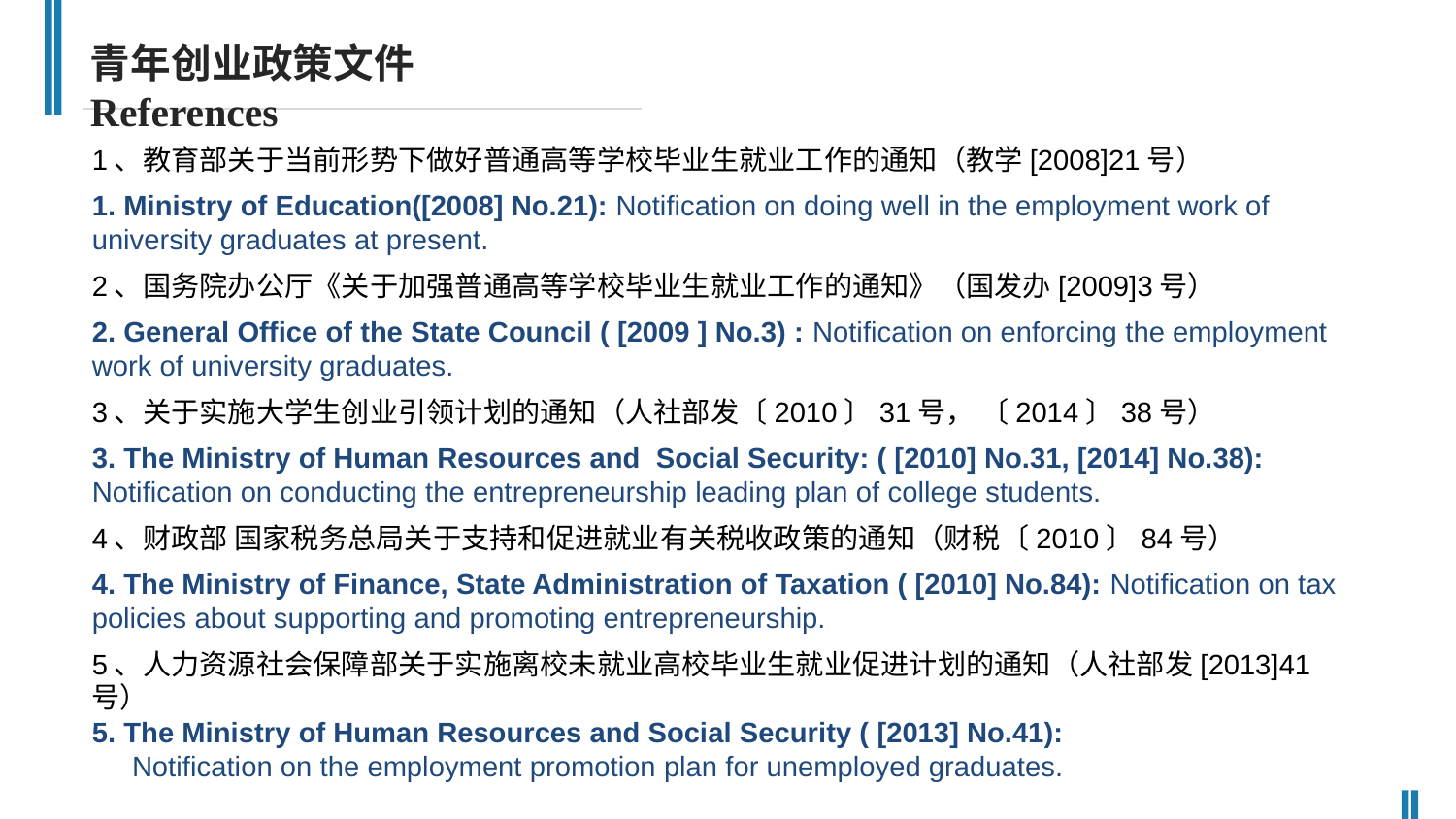

青年创业政策文件
References
1、教育部关于当前形势下做好普通高等学校毕业生就业工作的通知（教学[2008]21号）
1. Ministry of Education([2008] No.21): Notification on doing well in the employment work of university graduates at present.
2、国务院办公厅《关于加强普通高等学校毕业生就业工作的通知》（国发办[2009]3号）
2. General Office of the State Council ( [2009 ] No.3) : Notification on enforcing the employment work of university graduates.
3、关于实施大学生创业引领计划的通知（人社部发〔2010〕31号， 〔2014〕38号）
3. The Ministry of Human Resources and  Social Security: ( [2010] No.31, [2014] No.38): Notification on conducting the entrepreneurship leading plan of college students.
4、财政部 国家税务总局关于支持和促进就业有关税收政策的通知（财税〔2010〕84号）
4. The Ministry of Finance, State Administration of Taxation ( [2010] No.84): Notification on tax policies about supporting and promoting entrepreneurship.
5、人力资源社会保障部关于实施离校未就业高校毕业生就业促进计划的通知（人社部发[2013]41号）
5. The Ministry of Human Resources and Social Security ( [2013] No.41):
     Notification on the employment promotion plan for unemployed graduates.